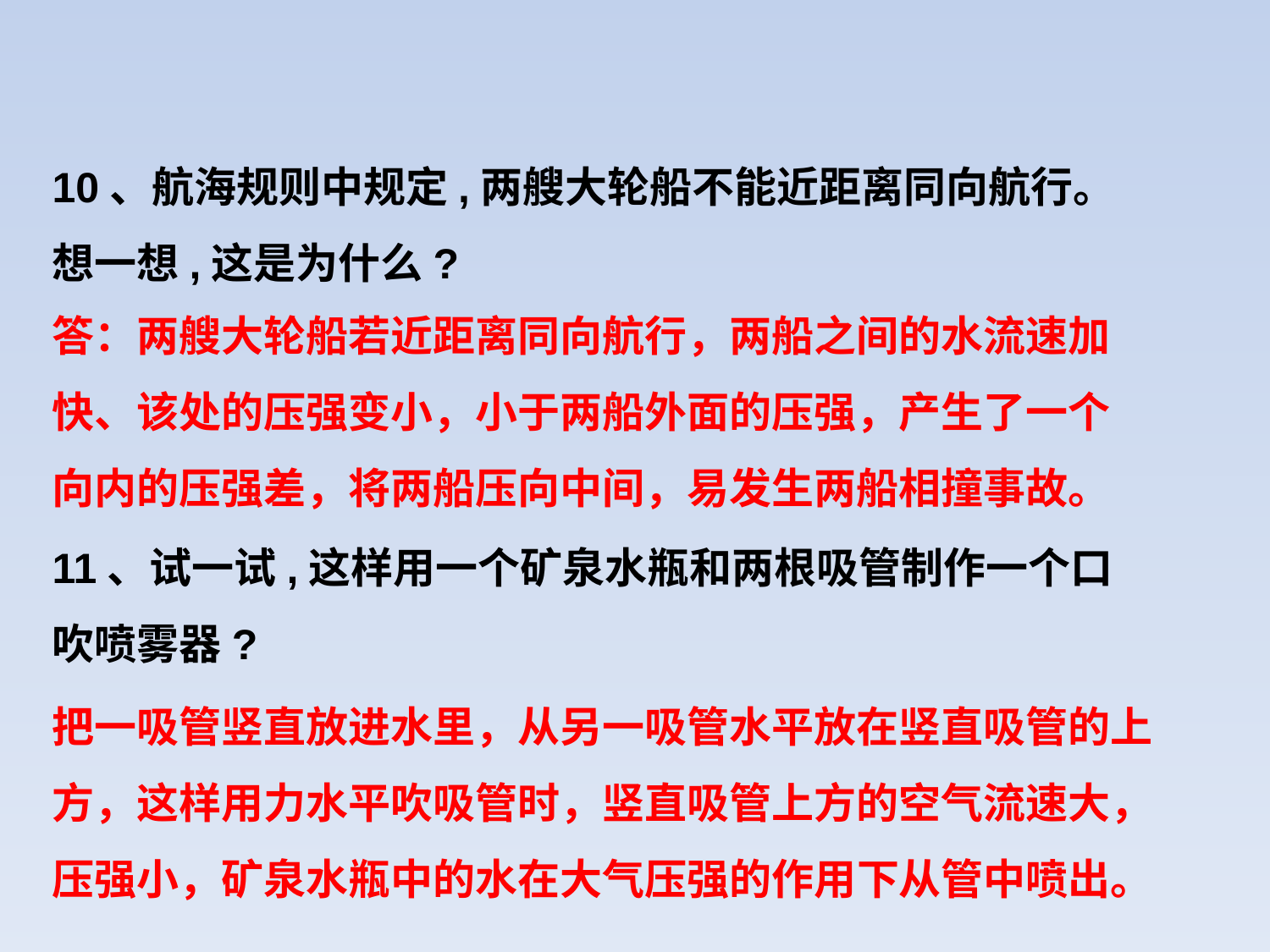

10、航海规则中规定,两艘大轮船不能近距离同向航行。想一想,这是为什么?
答：两艘大轮船若近距离同向航行，两船之间的水流速加快、该处的压强变小，小于两船外面的压强，产生了一个向内的压强差，将两船压向中间，易发生两船相撞事故。
11、试一试,这样用一个矿泉水瓶和两根吸管制作一个口吹喷雾器?
把一吸管竖直放进水里，从另一吸管水平放在竖直吸管的上方，这样用力水平吹吸管时，竖直吸管上方的空气流速大，压强小，矿泉水瓶中的水在大气压强的作用下从管中喷出。